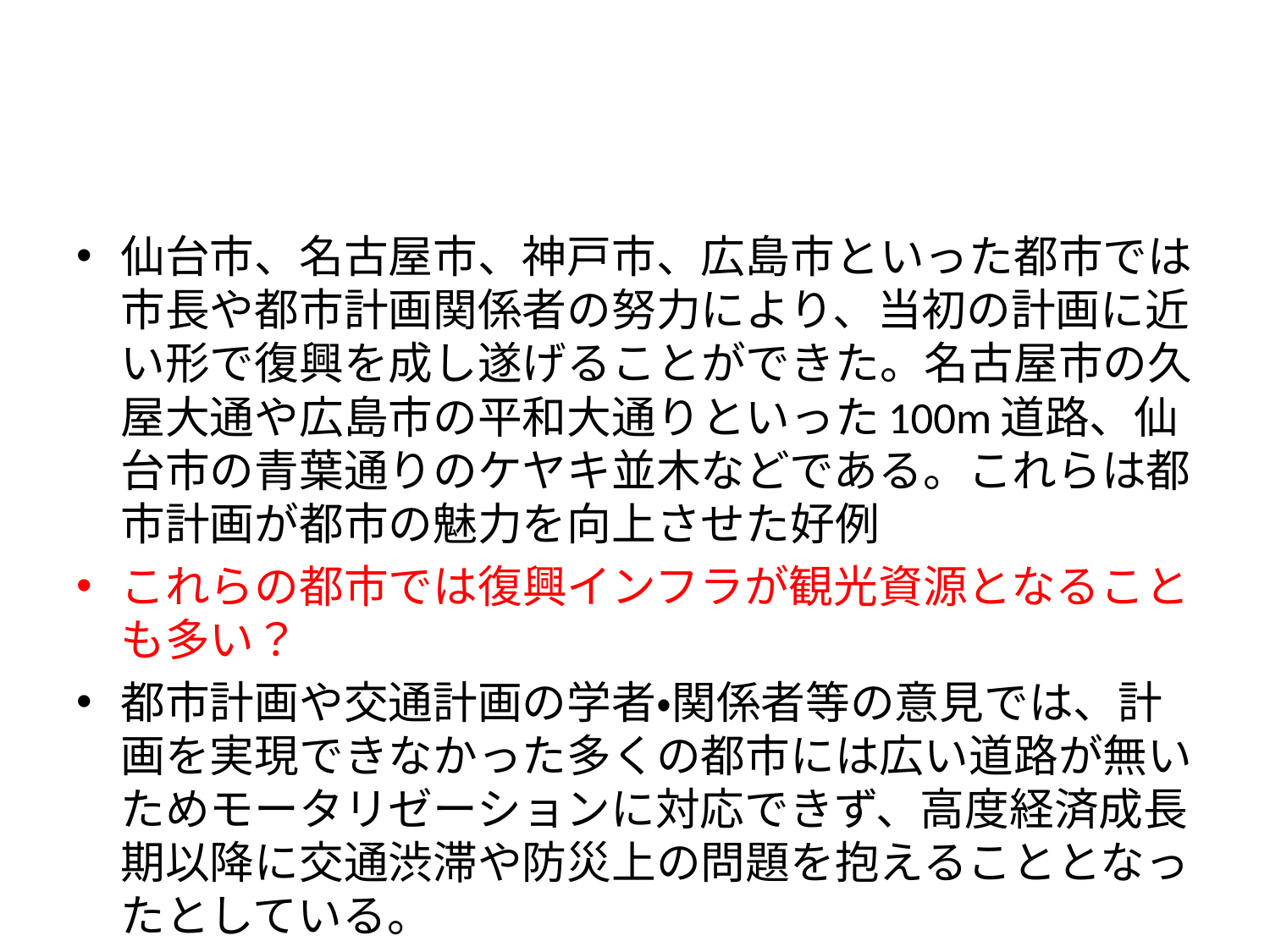

#
仙台市、名古屋市、神戸市、広島市といった都市では市長や都市計画関係者の努力により、当初の計画に近い形で復興を成し遂げることができた。名古屋市の久屋大通や広島市の平和大通りといった100m道路、仙台市の青葉通りのケヤキ並木などである。これらは都市計画が都市の魅力を向上させた好例
これらの都市では復興インフラが観光資源となることも多い？
都市計画や交通計画の学者・関係者等の意見では、計画を実現できなかった多くの都市には広い道路が無いためモータリゼーションに対応できず、高度経済成長期以降に交通渋滞や防災上の問題を抱えることとなったとしている。